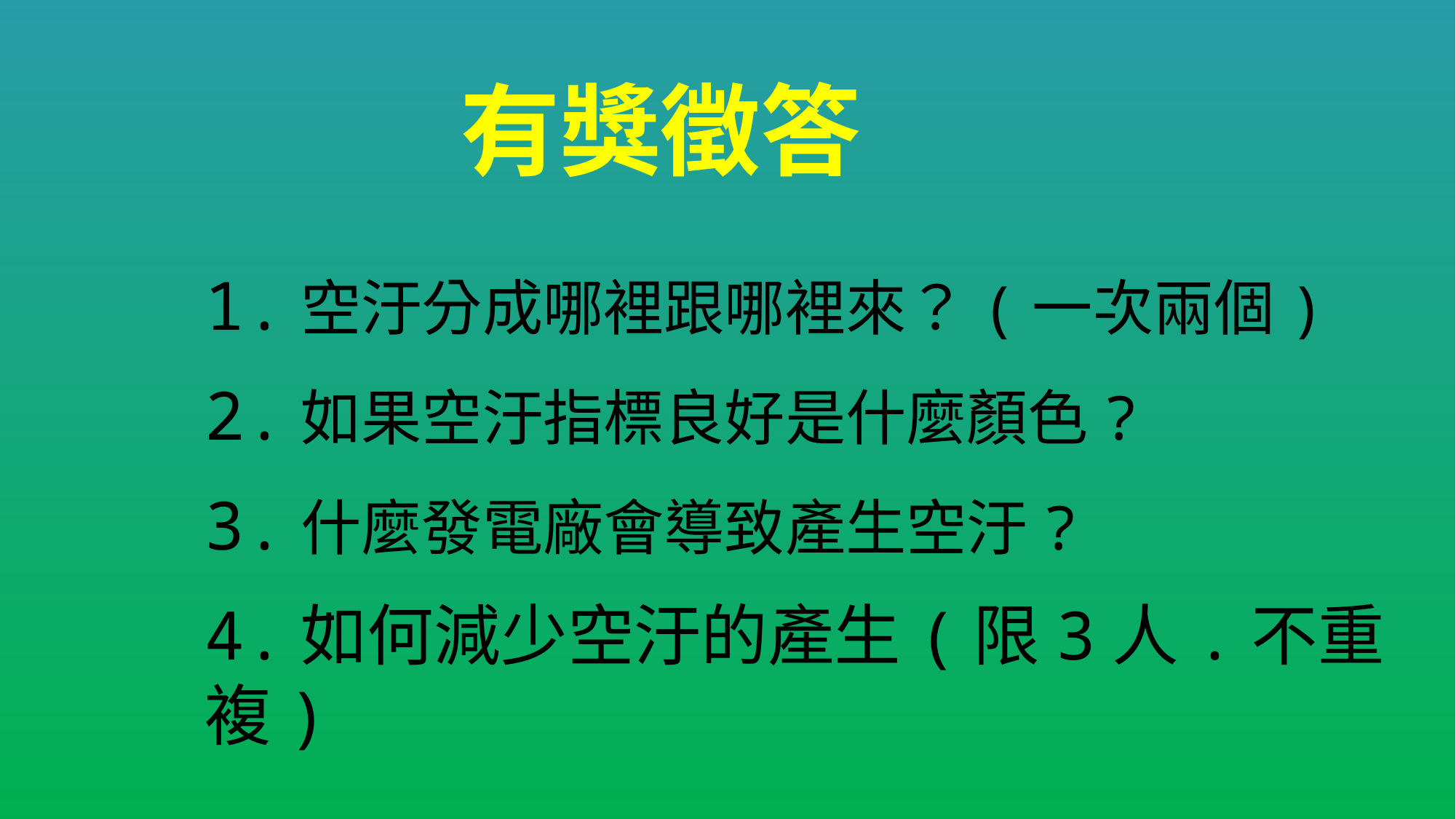

有獎徵答
1.空汙分成哪裡跟哪裡來？(一次兩個)
2.如果空汙指標良好是什麼顏色?
3.什麼發電廠會導致產生空汙?
4.如何減少空汙的產生(限3人.不重複)